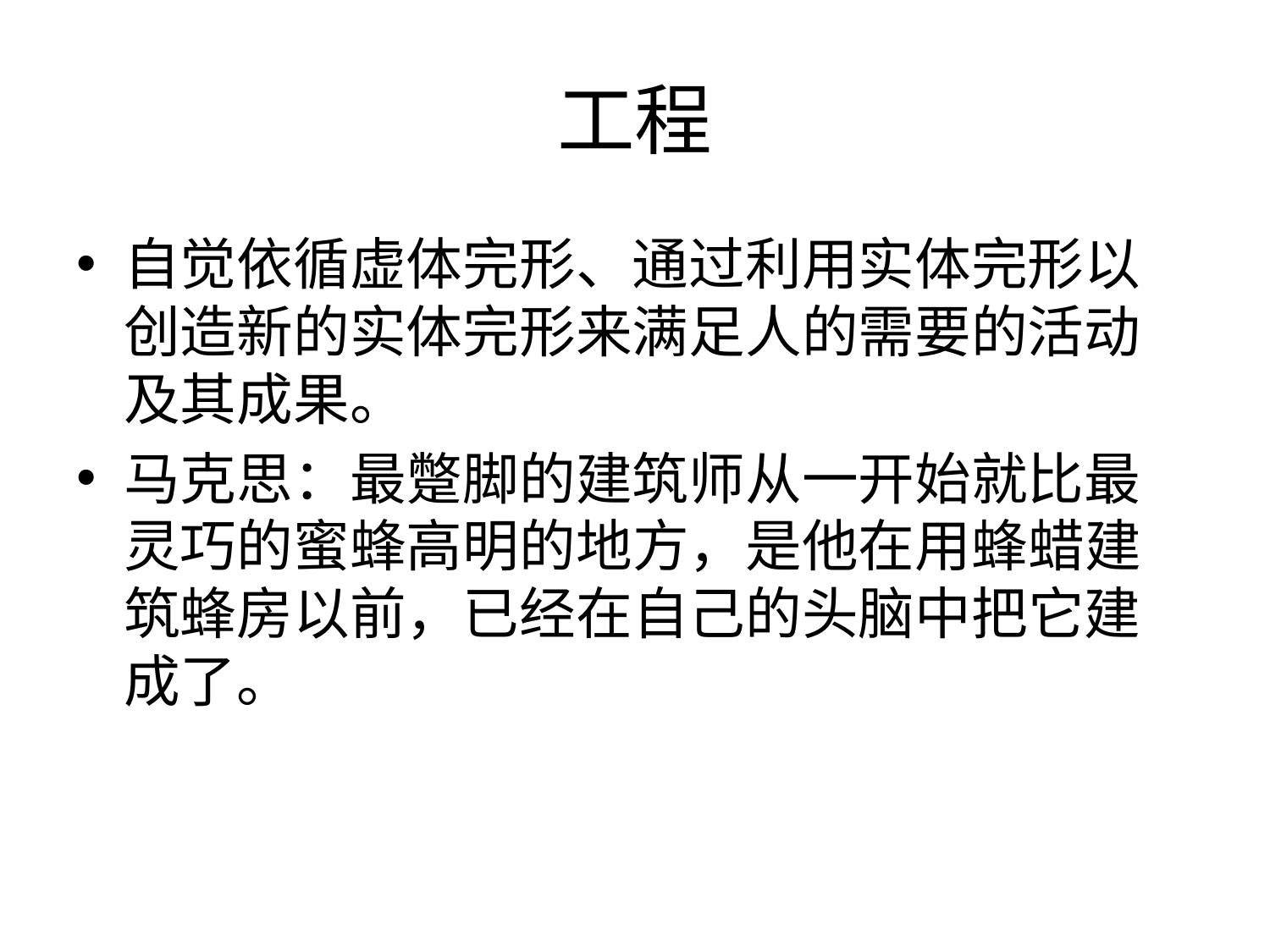

# 工程
自觉依循虚体完形、通过利用实体完形以创造新的实体完形来满足人的需要的活动及其成果。
马克思：最蹩脚的建筑师从一开始就比最灵巧的蜜蜂高明的地方，是他在用蜂蜡建筑蜂房以前，已经在自己的头脑中把它建成了。